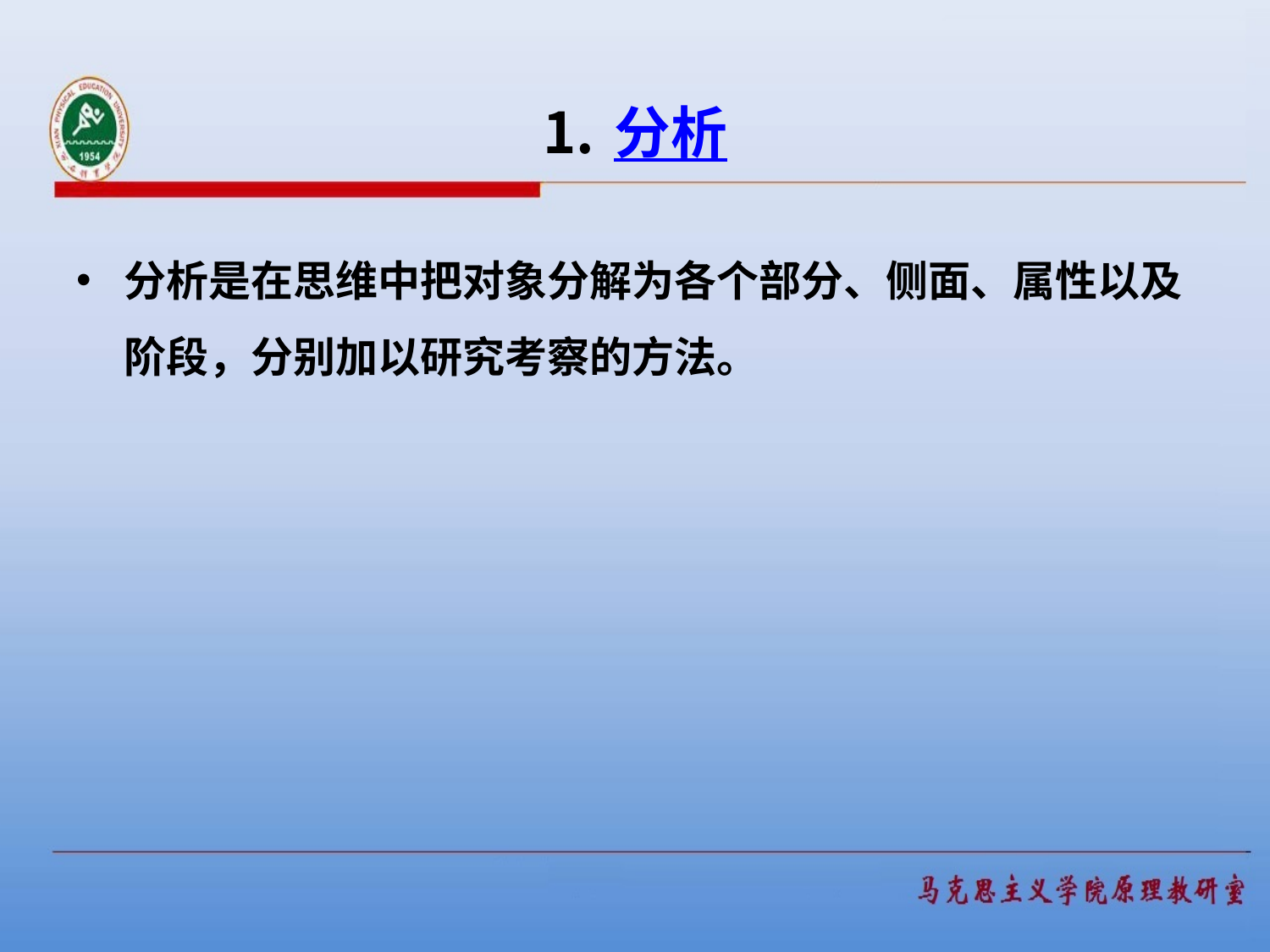

# 分析
分析是在思维中把对象分解为各个部分、侧面、属性以及阶段，分别加以研究考察的方法。